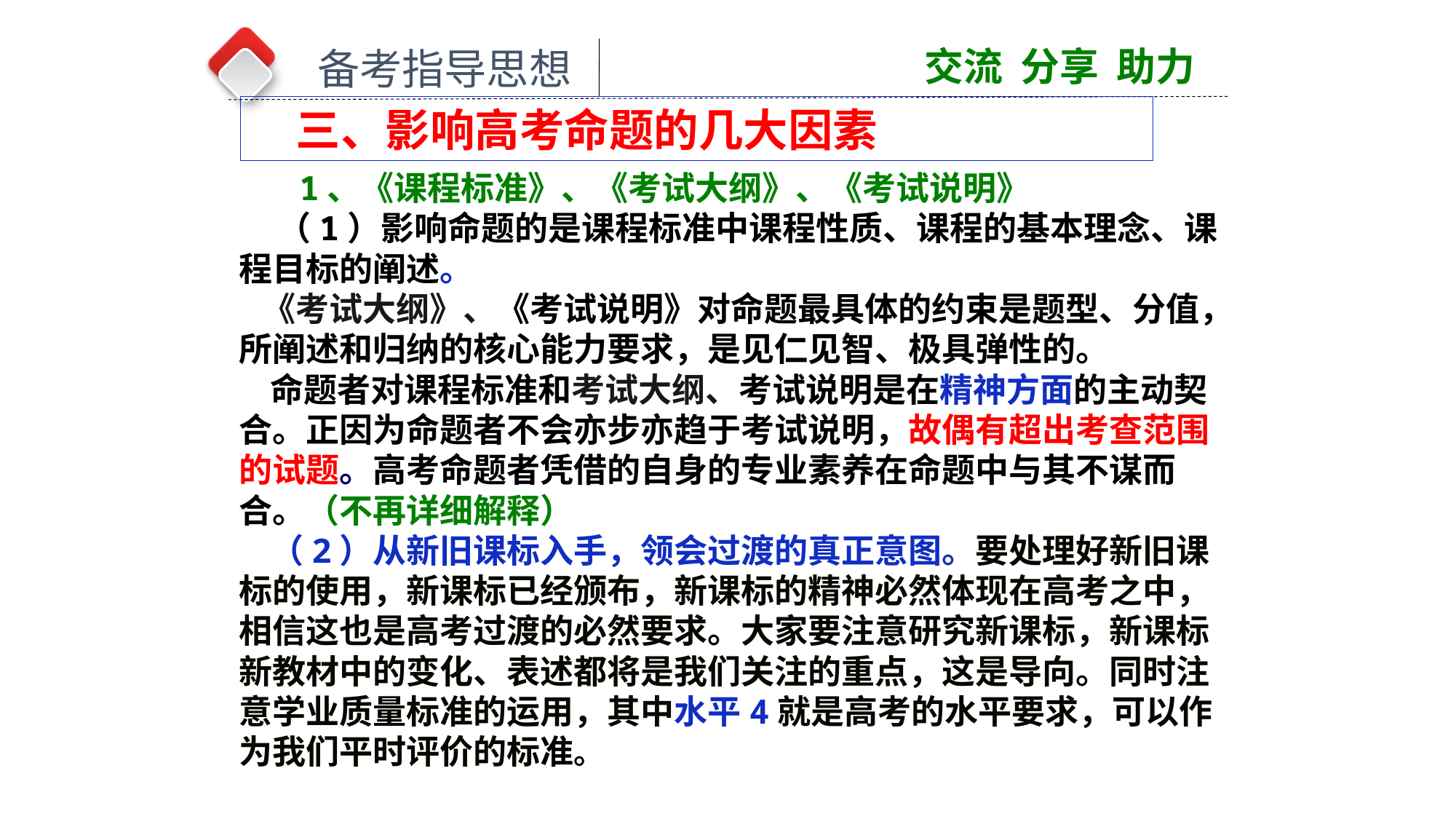

交流  分享  助力
备考指导思想

    三、影响高考命题的几大因素
   1、《课程标准》、《考试大纲》、《考试说明》
    （1）影响命题的是课程标准中课程性质、课程的基本理念、课程目标的阐述。
  《考试大纲》、《考试说明》对命题最具体的约束是题型、分值，所阐述和归纳的核心能力要求，是见仁见智、极具弹性的。
   命题者对课程标准和考试大纲、考试说明是在精神方面的主动契合。正因为命题者不会亦步亦趋于考试说明，故偶有超出考查范围的试题。高考命题者凭借的自身的专业素养在命题中与其不谋而合。（不再详细解释）
   （2）从新旧课标入手，领会过渡的真正意图。要处理好新旧课标的使用，新课标已经颁布，新课标的精神必然体现在高考之中，相信这也是高考过渡的必然要求。大家要注意研究新课标，新课标新教材中的变化、表述都将是我们关注的重点，这是导向。同时注意学业质量标准的运用，其中水平4就是高考的水平要求，可以作为我们平时评价的标准。